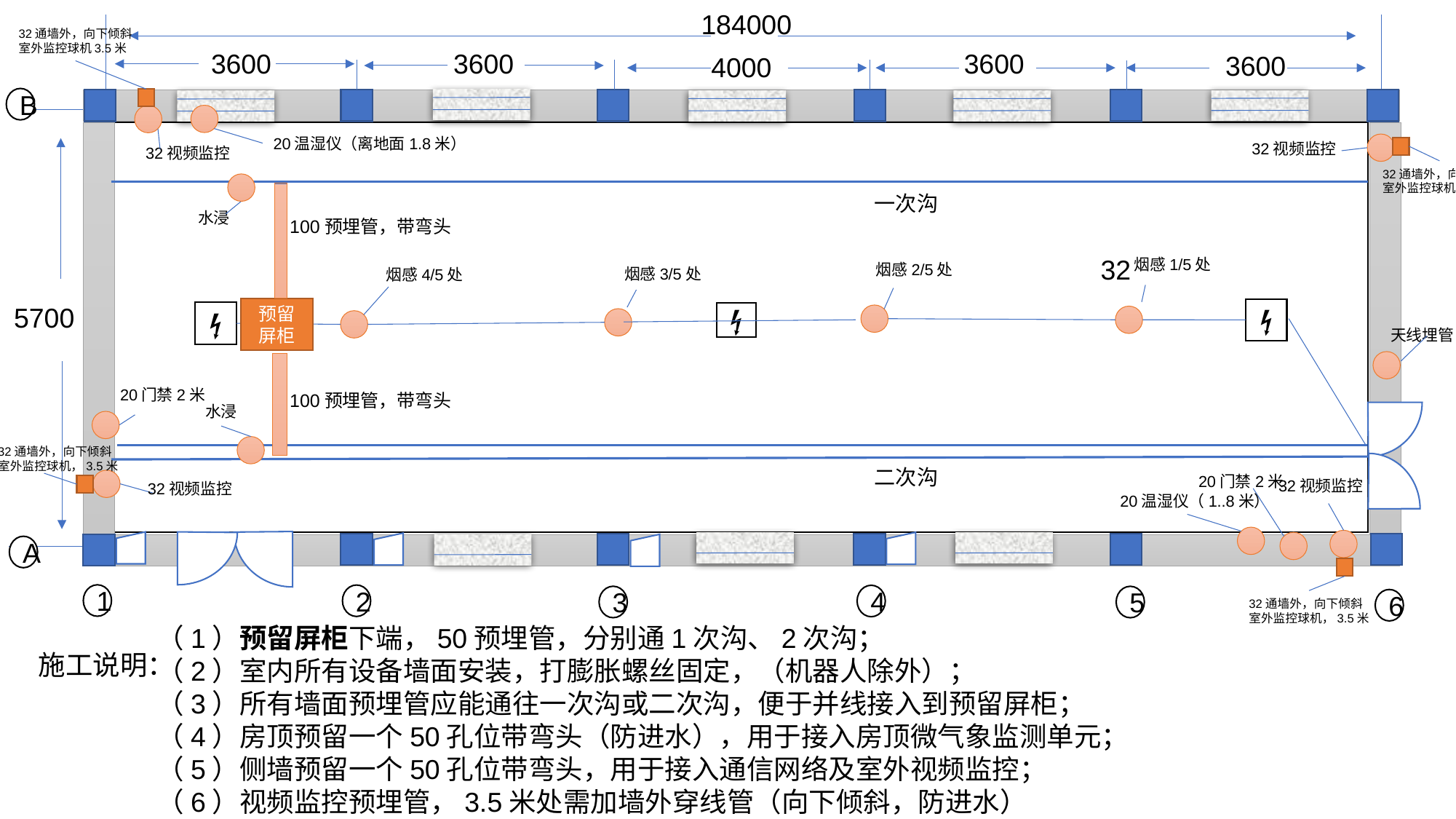

184000
32通墙外，向下倾斜
室外监控球机3.5米
3600
3600
3600
3600
4000
B

20温湿仪（离地面1.8米）
32视频监控

32视频监控
32通墙外，向下倾斜
室外监控球机3.5米

一次沟
水浸
100预埋管，带弯头
32
烟感1/5处
烟感2/5处
烟感3/5处
烟感4/5处
5700
预留屏柜
⚡
⚡
⚡

天线埋管

20门禁2米
100预埋管，带弯头
水浸

32通墙外，向下倾斜
室外监控球机，3.5米
二次沟
20门禁2米

32视频监控
32视频监控

20温湿仪（1..8米）

A

1
2
4
3
5
6
32通墙外，向下倾斜
室外监控球机，3.5米
（1）预留屏柜下端，50预埋管，分别通1次沟、2次沟；
（2）室内所有设备墙面安装，打膨胀螺丝固定，（机器人除外）；
（3）所有墙面预埋管应能通往一次沟或二次沟，便于并线接入到预留屏柜；
（4）房顶预留一个50孔位带弯头（防进水），用于接入房顶微气象监测单元；
（5）侧墙预留一个50孔位带弯头，用于接入通信网络及室外视频监控；
（6）视频监控预埋管，3.5米处需加墙外穿线管（向下倾斜，防进水）
施工说明：